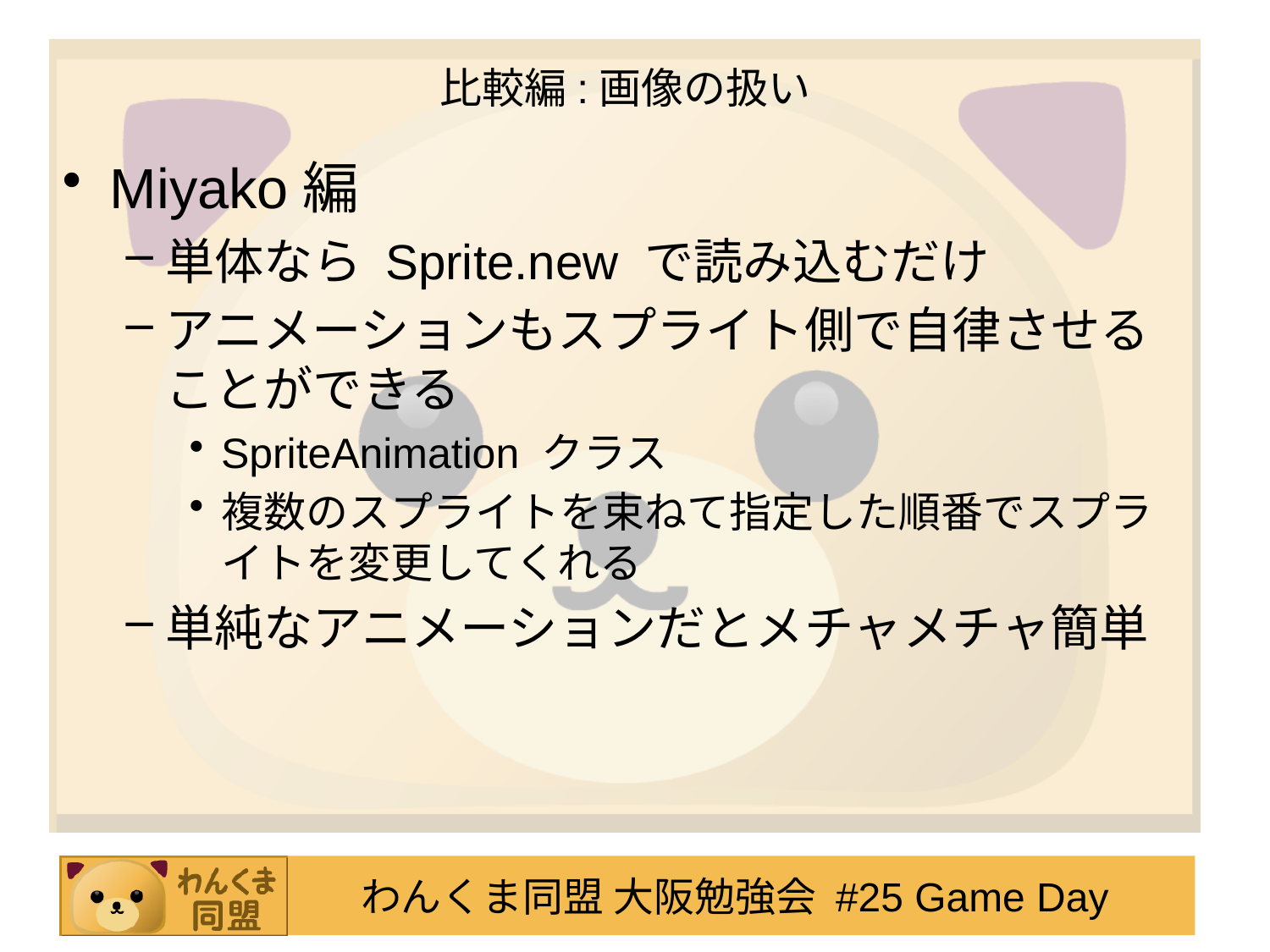

# 比較編:画像の扱い
Miyako編
単体なら Sprite.new で読み込むだけ
アニメーションもスプライト側で自律させることができる
SpriteAnimation クラス
複数のスプライトを束ねて指定した順番でスプライトを変更してくれる
単純なアニメーションだとメチャメチャ簡単